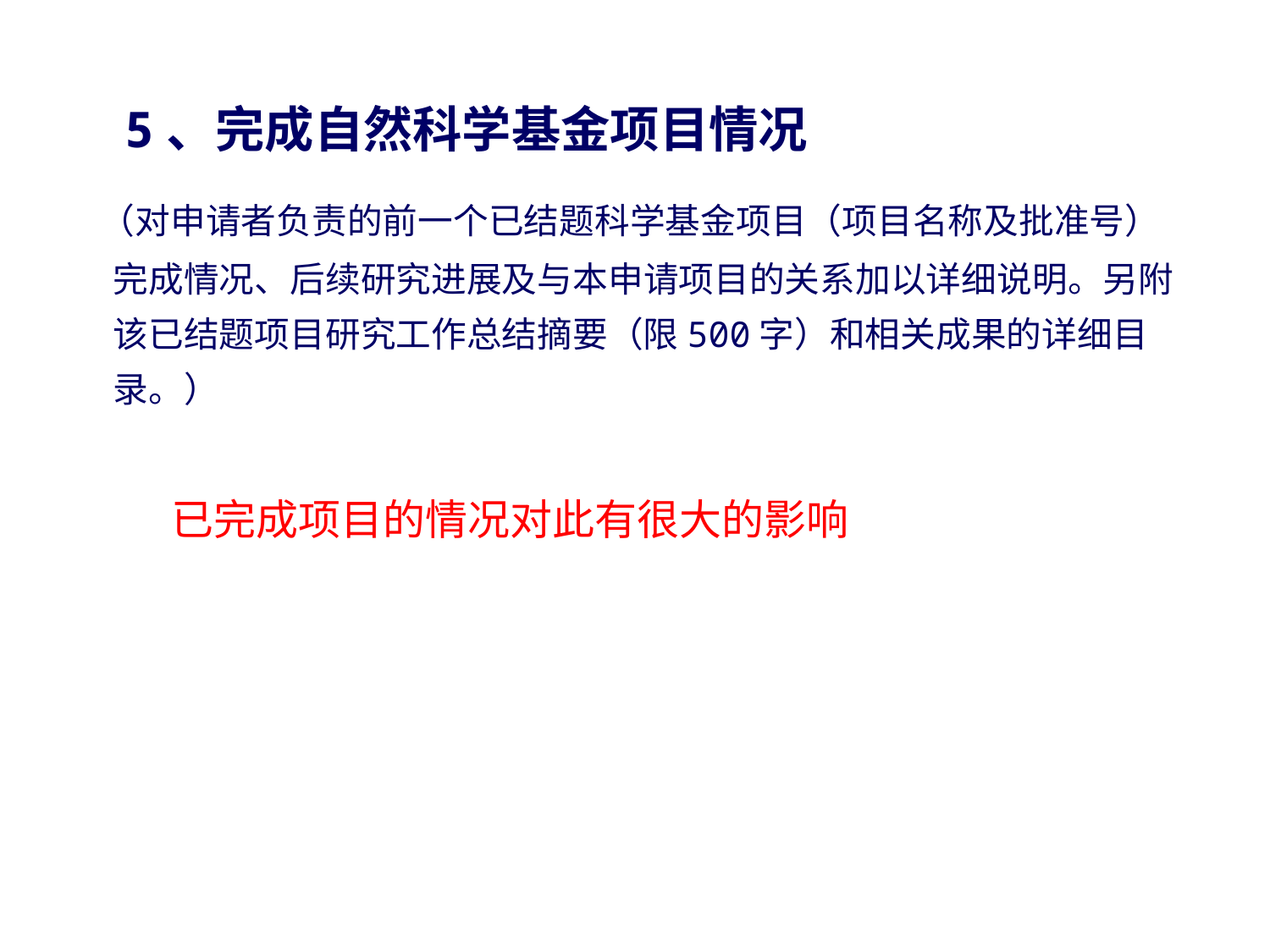

5、完成自然科学基金项目情况
  （对申请者负责的前一个已结题科学基金项目（项目名称及批准号）完成情况、后续研究进展及与本申请项目的关系加以详细说明。另附该已结题项目研究工作总结摘要（限500字）和相关成果的详细目录。）
已完成项目的情况对此有很大的影响